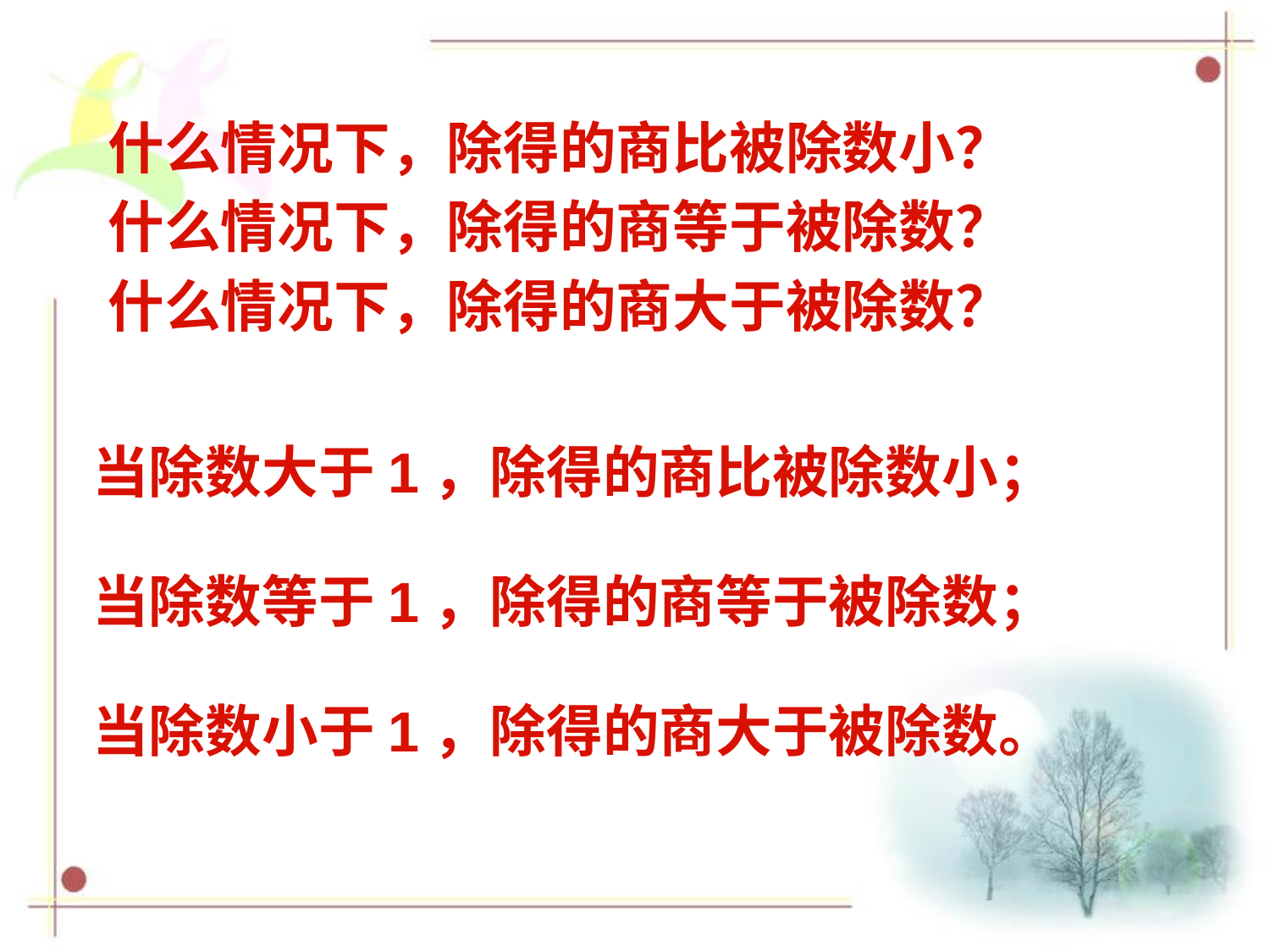

什么情况下，除得的商比被除数小？
什么情况下，除得的商等于被除数？
什么情况下，除得的商大于被除数？
当除数大于1，除得的商比被除数小；
当除数等于1，除得的商等于被除数；
当除数小于1，除得的商大于被除数。